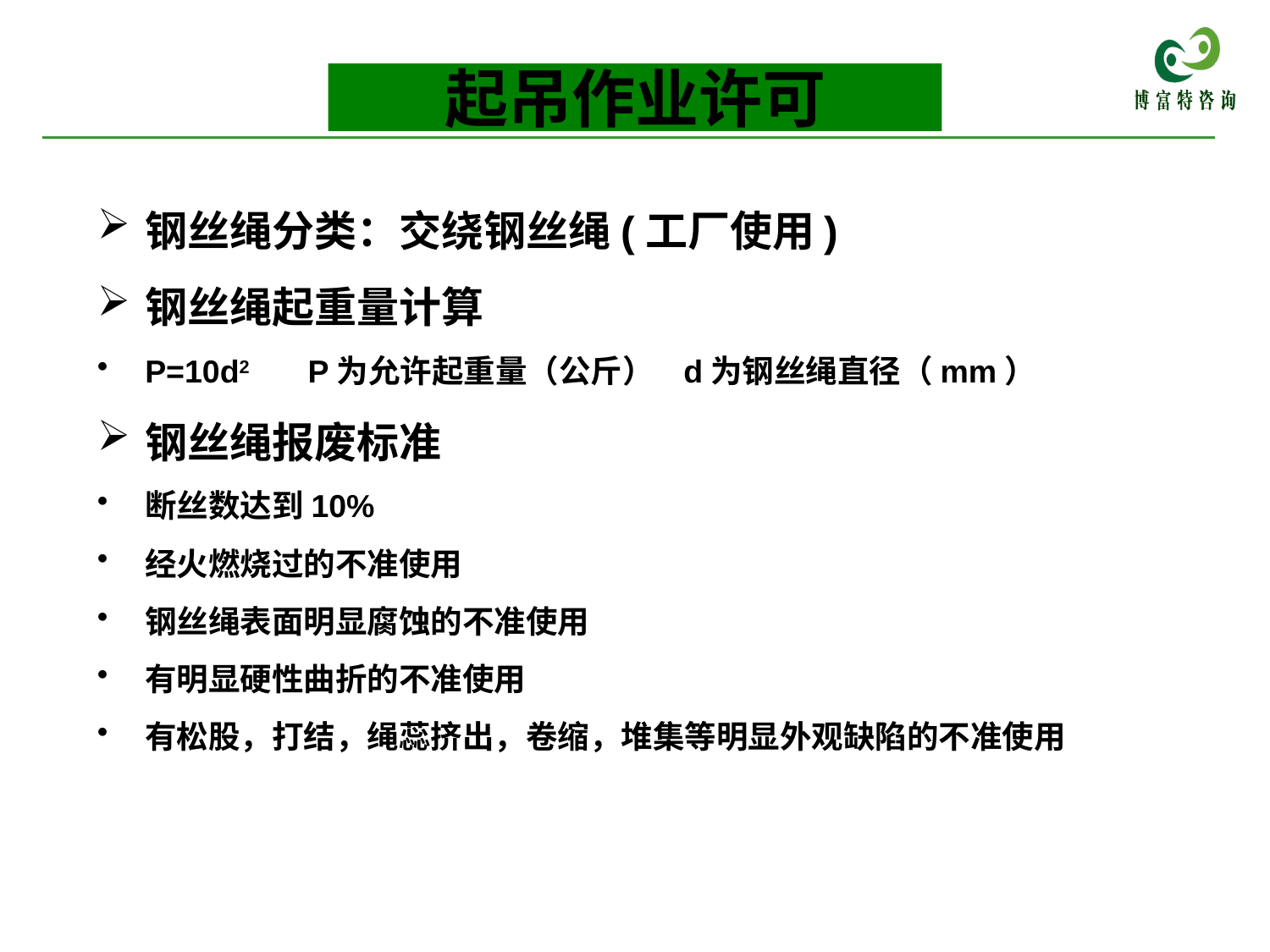

起吊作业许可
钢绳基本知识
钢丝绳分类：交绕钢丝绳(工厂使用)
钢丝绳起重量计算
P=10d2       P为允许起重量（公斤）   d为钢丝绳直径（mm）
钢丝绳报废标准
断丝数达到10%
经火燃烧过的不准使用
钢丝绳表面明显腐蚀的不准使用
有明显硬性曲折的不准使用
有松股，打结，绳蕊挤出，卷缩，堆集等明显外观缺陷的不准使用